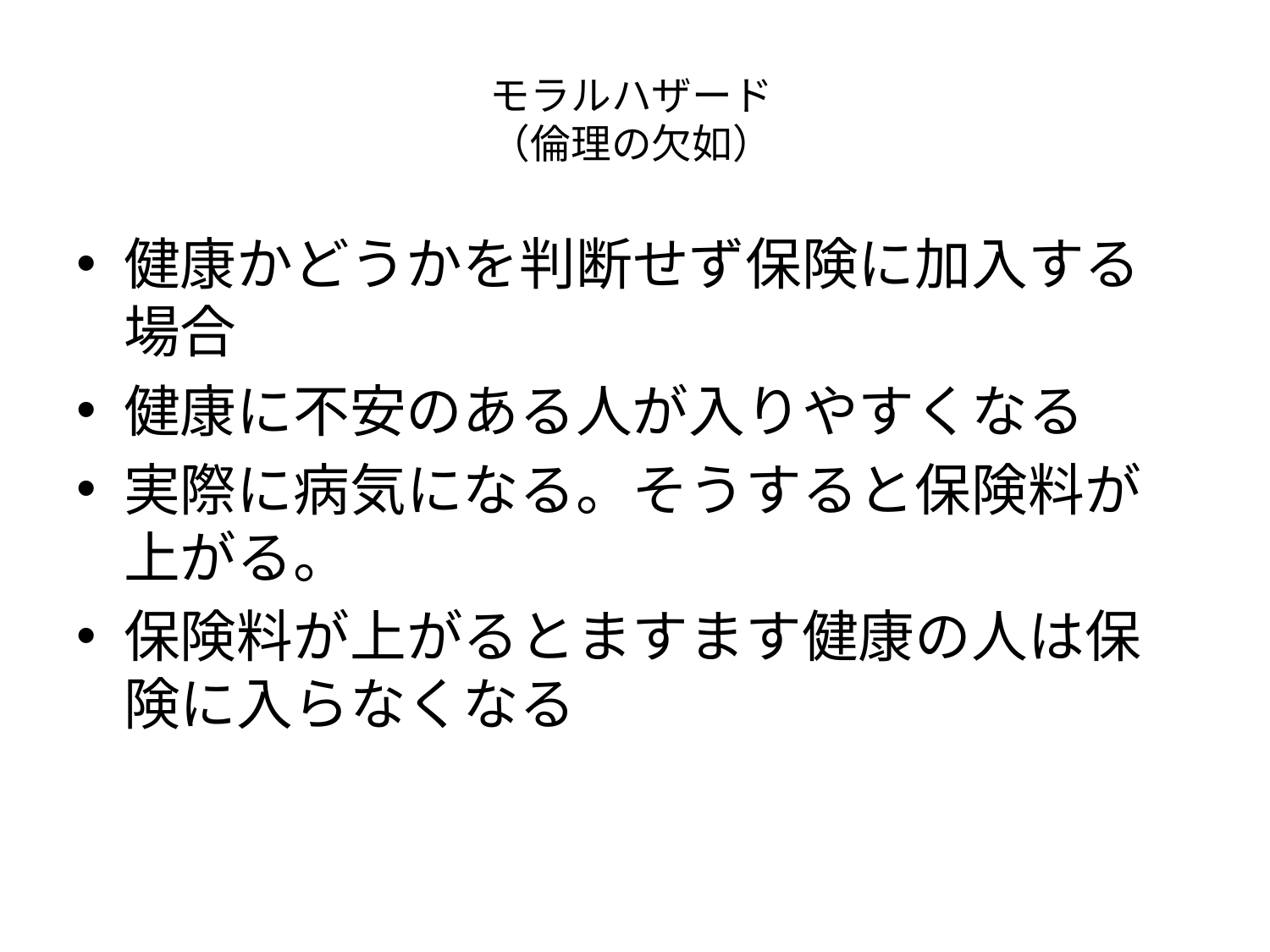

# モラルハザード （倫理の欠如）
健康かどうかを判断せず保険に加入する場合
健康に不安のある人が入りやすくなる
実際に病気になる。そうすると保険料が上がる。
保険料が上がるとますます健康の人は保険に入らなくなる